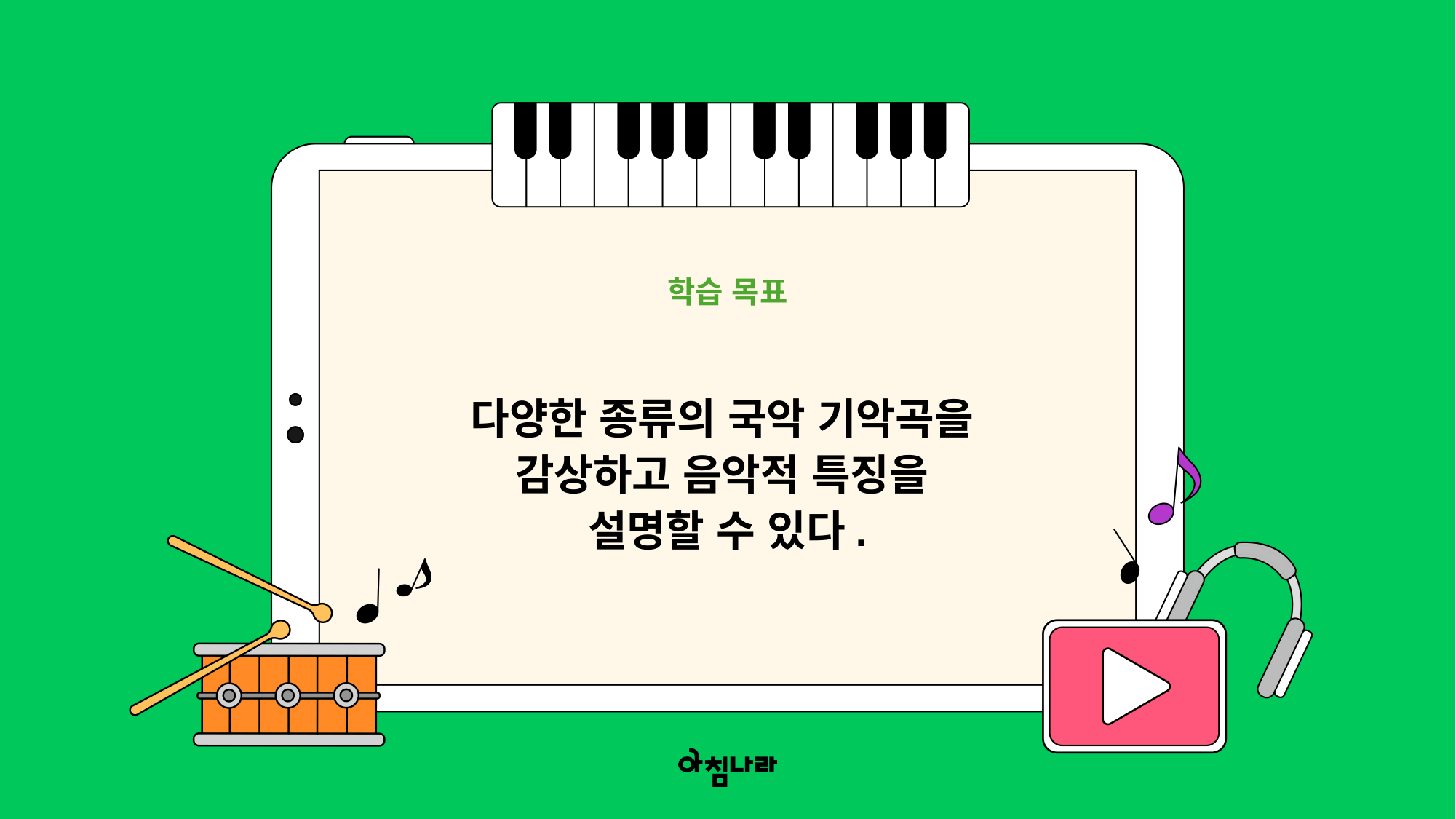

학습 목표
다양한 종류의 국악 기악곡을
감상하고 음악적 특징을
설명할 수 있다.